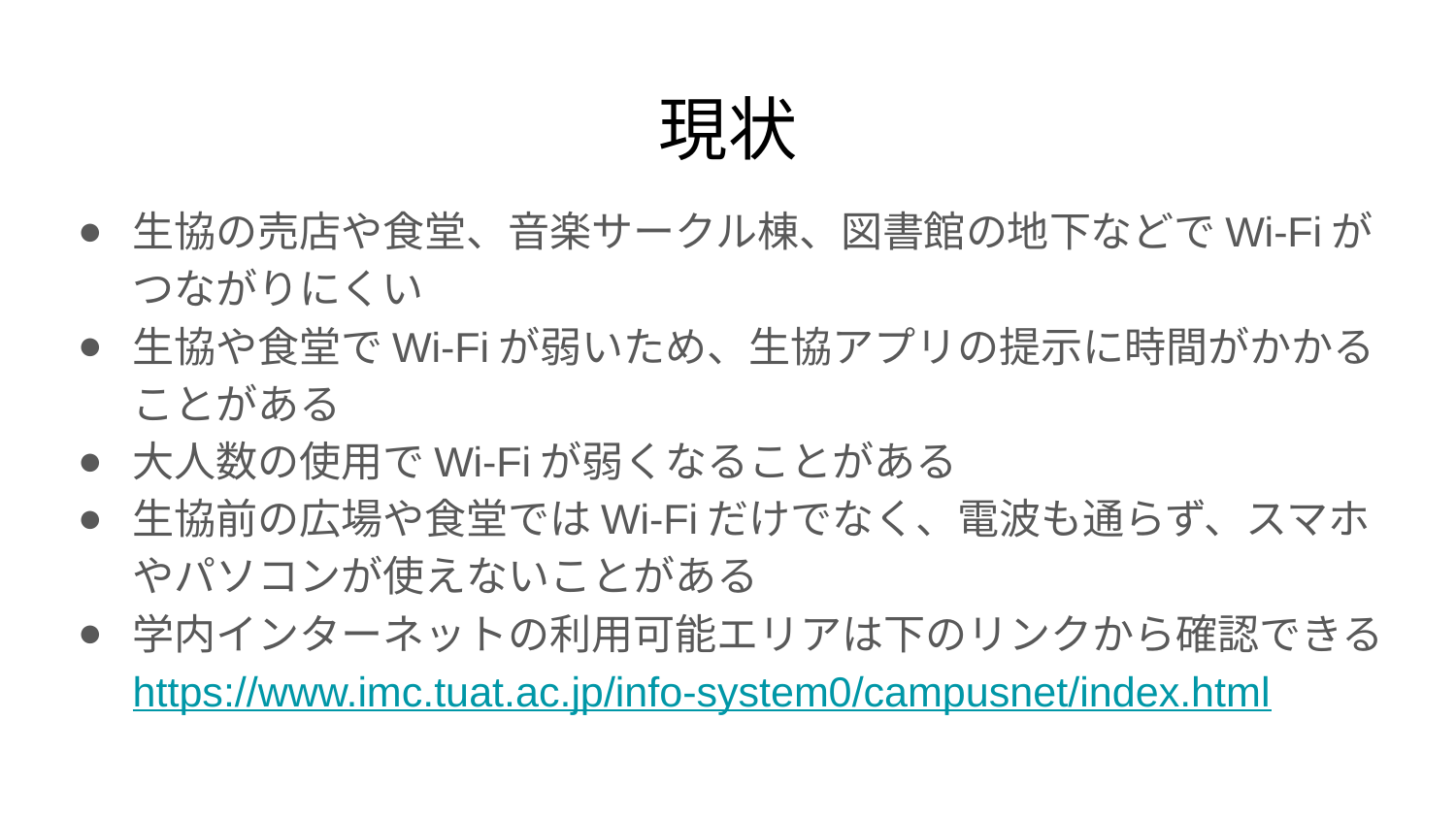

# 現状
生協の売店や食堂、音楽サークル棟、図書館の地下などでWi-Fiがつながりにくい
生協や食堂でWi-Fiが弱いため、生協アプリの提示に時間がかかることがある
大人数の使用でWi-Fiが弱くなることがある
生協前の広場や食堂ではWi-Fiだけでなく、電波も通らず、スマホやパソコンが使えないことがある
学内インターネットの利用可能エリアは下のリンクから確認できる
https://www.imc.tuat.ac.jp/info-system0/campusnet/index.html